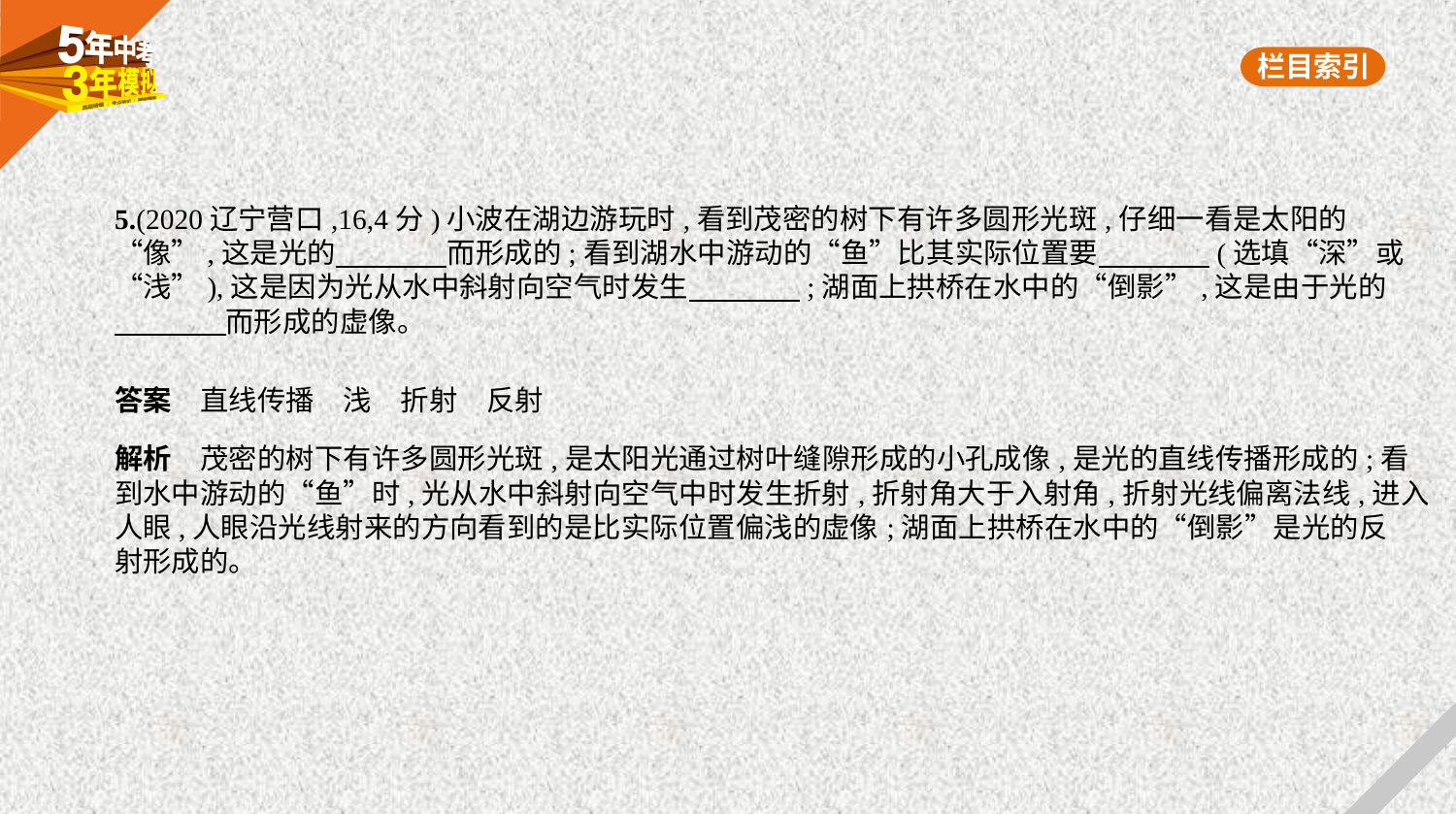

5.(2020辽宁营口,16,4分)小波在湖边游玩时,看到茂密的树下有许多圆形光斑,仔细一看是太阳的
“像”,这是光的　　　    而形成的;看到湖水中游动的“鱼”比其实际位置要　　　    (选填“深”或
“浅”),这是因为光从水中斜射向空气时发生　　　    ;湖面上拱桥在水中的“倒影”,这是由于光的
　　　    而形成的虚像。
答案　直线传播　浅　折射　反射
解析　茂密的树下有许多圆形光斑,是太阳光通过树叶缝隙形成的小孔成像,是光的直线传播形成的;看
到水中游动的“鱼”时,光从水中斜射向空气中时发生折射,折射角大于入射角,折射光线偏离法线,进入
人眼,人眼沿光线射来的方向看到的是比实际位置偏浅的虚像;湖面上拱桥在水中的“倒影”是光的反
射形成的。